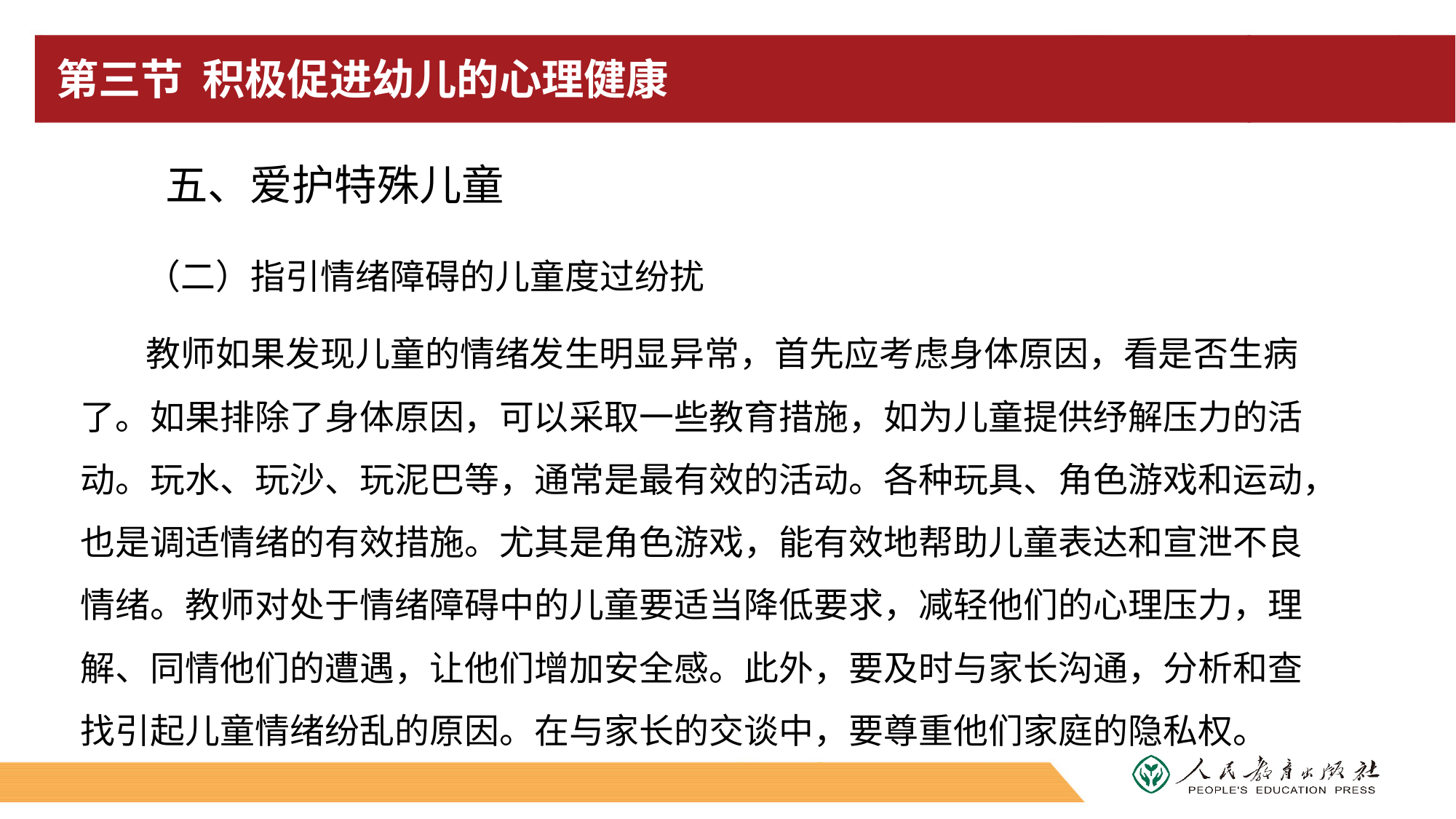

# 第三节  积极促进幼儿的心理健康
五、爱护特殊儿童
（二）指引情绪障碍的儿童度过纷扰
教师如果发现儿童的情绪发生明显异常，首先应考虑身体原因，看是否生病了。如果排除了身体原因，可以采取一些教育措施，如为儿童提供纾解压力的活动。玩水、玩沙、玩泥巴等，通常是最有效的活动。各种玩具、角色游戏和运动，也是调适情绪的有效措施。尤其是角色游戏，能有效地帮助儿童表达和宣泄不良情绪。教师对处于情绪障碍中的儿童要适当降低要求，减轻他们的心理压力，理解、同情他们的遭遇，让他们增加安全感。此外，要及时与家长沟通，分析和查找引起儿童情绪纷乱的原因。在与家长的交谈中，要尊重他们家庭的隐私权。